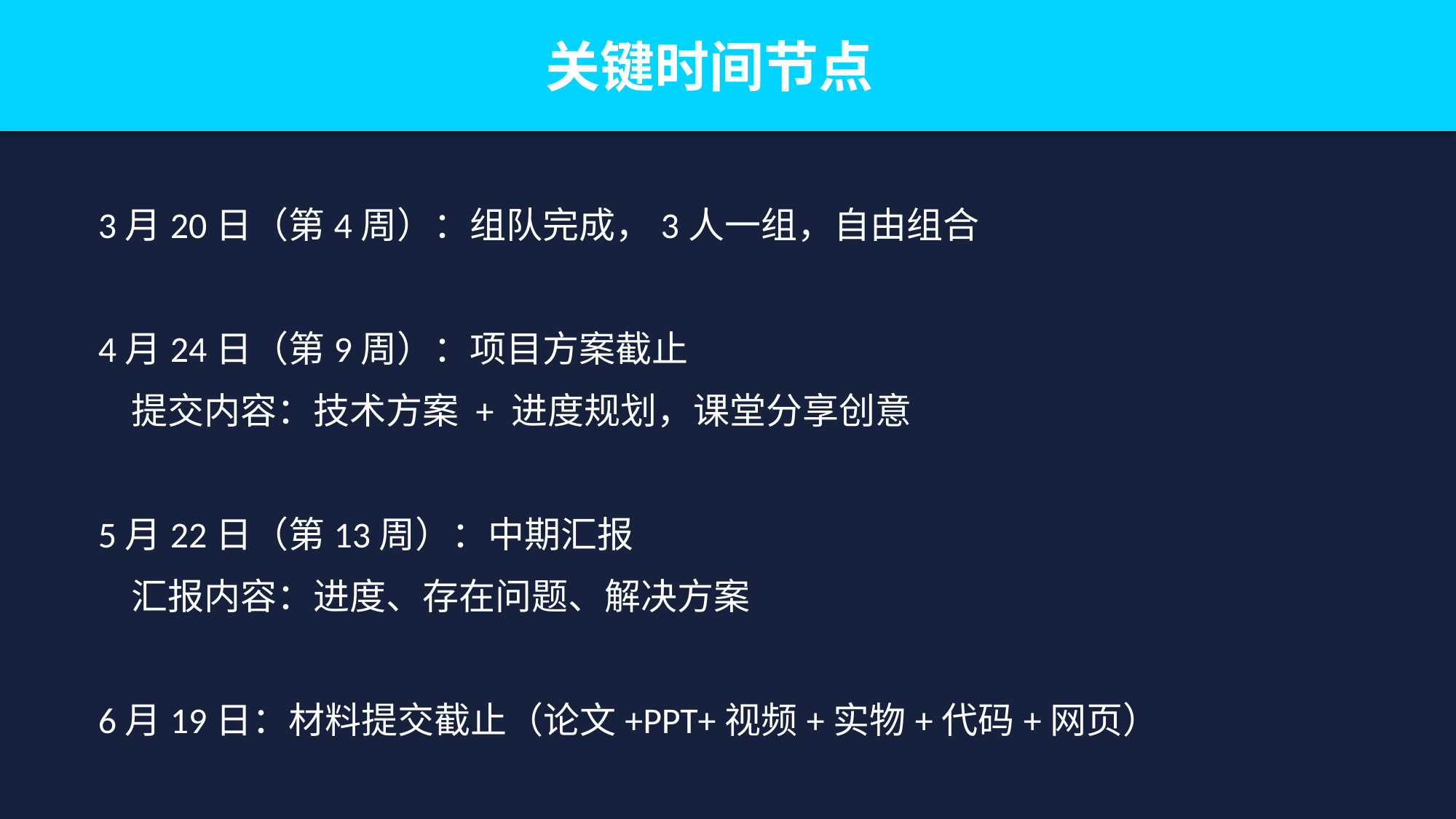

关键时间节点
3月20日（第4周）：组队完成，3人一组，自由组合

4月24日（第9周）：项目方案截止
   提交内容：技术方案 + 进度规划，课堂分享创意

5月22日（第13周）：中期汇报
   汇报内容：进度、存在问题、解决方案

6月19日：材料提交截止（论文+PPT+视频+实物+代码+网页）

6月24日：课程答辩，专家团评审